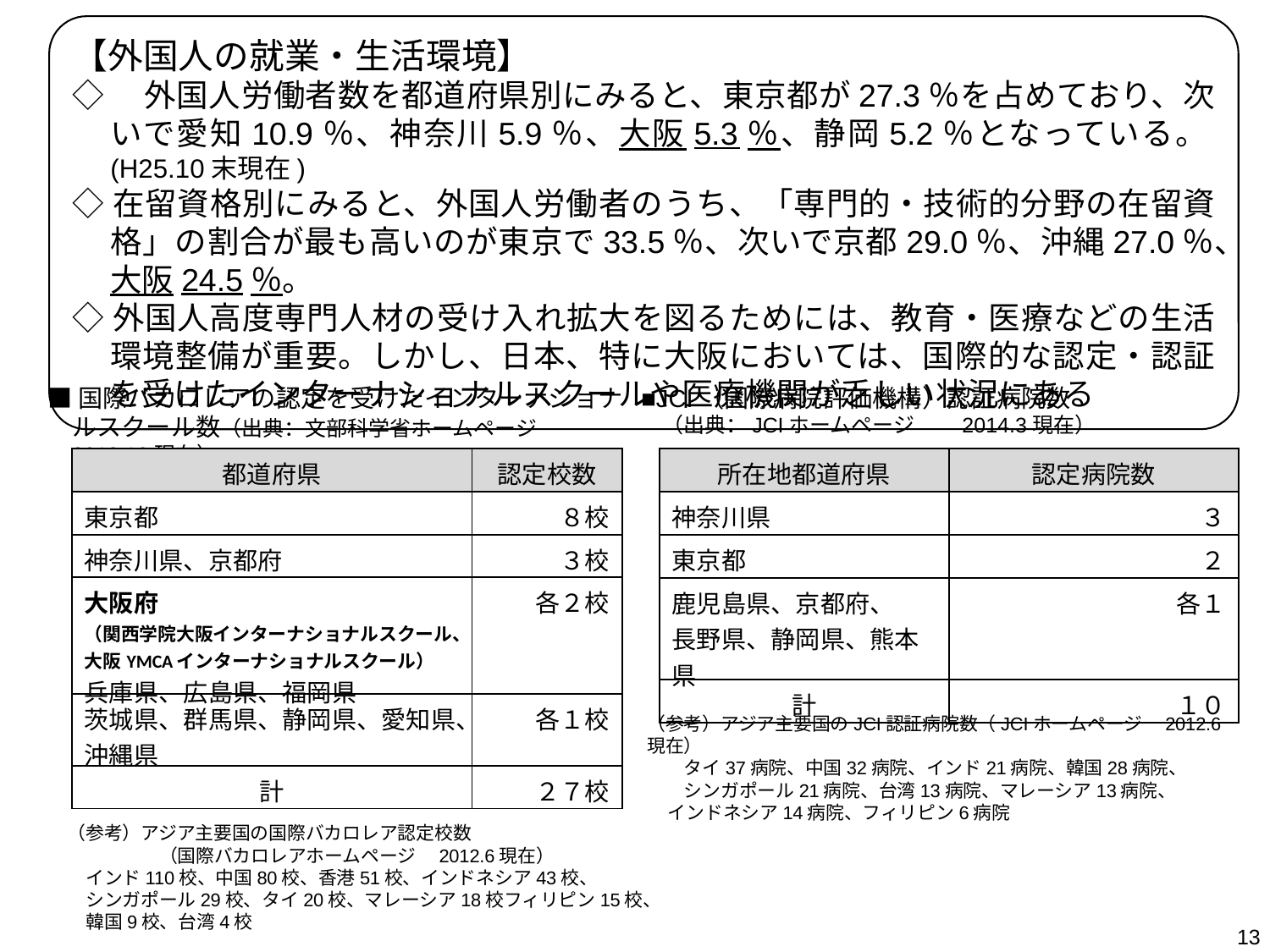

【外国人の就業・生活環境】
◇　外国人労働者数を都道府県別にみると、東京都が27.3％を占めており、次いで愛知10.9％、神奈川5.9％、大阪5.3％、静岡5.2％となっている。(H25.10末現在)
◇在留資格別にみると、外国人労働者のうち、「専門的・技術的分野の在留資格」の割合が最も高いのが東京で33.5％、次いで京都29.0％、沖縄27.0％、大阪24.5％。
◇外国人高度専門人材の受け入れ拡大を図るためには、教育・医療などの生活環境整備が重要。しかし、日本、特に大阪においては、国際的な認定・認証を受けたインターナショナルスクールや医療機関が乏しい状況にある
■国際バカロレアの認定を受けたインターナショナルスクール数（出典：文部科学省ホームページ　　2013.10現在）
■JCI（国際病院評価機構）認証病院数
　（出典：JCIホームページ　　2014.3現在）
| 所在地都道府県 | 認定病院数 |
| --- | --- |
| 神奈川県 | ３ |
| 東京都 | ２ |
| 鹿児島県、京都府、 長野県、静岡県、熊本県 | 各１ |
| 計 | １０ |
| 都道府県 | 認定校数 |
| --- | --- |
| 東京都 | ８校 |
| 神奈川県、京都府 | ３校 |
| 大阪府 （関西学院大阪インターナショナルスクール、 大阪YMCAインターナショナルスクール） 兵庫県、広島県、福岡県 | 各２校 |
| 茨城県、群馬県、静岡県、愛知県、 沖縄県 | 各１校 |
| 計 | ２７校 |
（参考）アジア主要国のJCI認証病院数（JCIホームページ　2012.6現在）
　　タイ37病院、中国32病院、インド21病院、韓国28病院、
　　シンガポール21病院、台湾13病院、マレーシア13病院、
    インドネシア14病院、フィリピン6病院
（参考）アジア主要国の国際バカロレア認定校数
　　　　　（国際バカロレアホームページ　2012.6現在）
　インド110校、中国80校、香港51校、インドネシア43校、
　シンガポール29校、タイ20校、マレーシア18校フィリピン15校、
　韓国9校、台湾4校
13